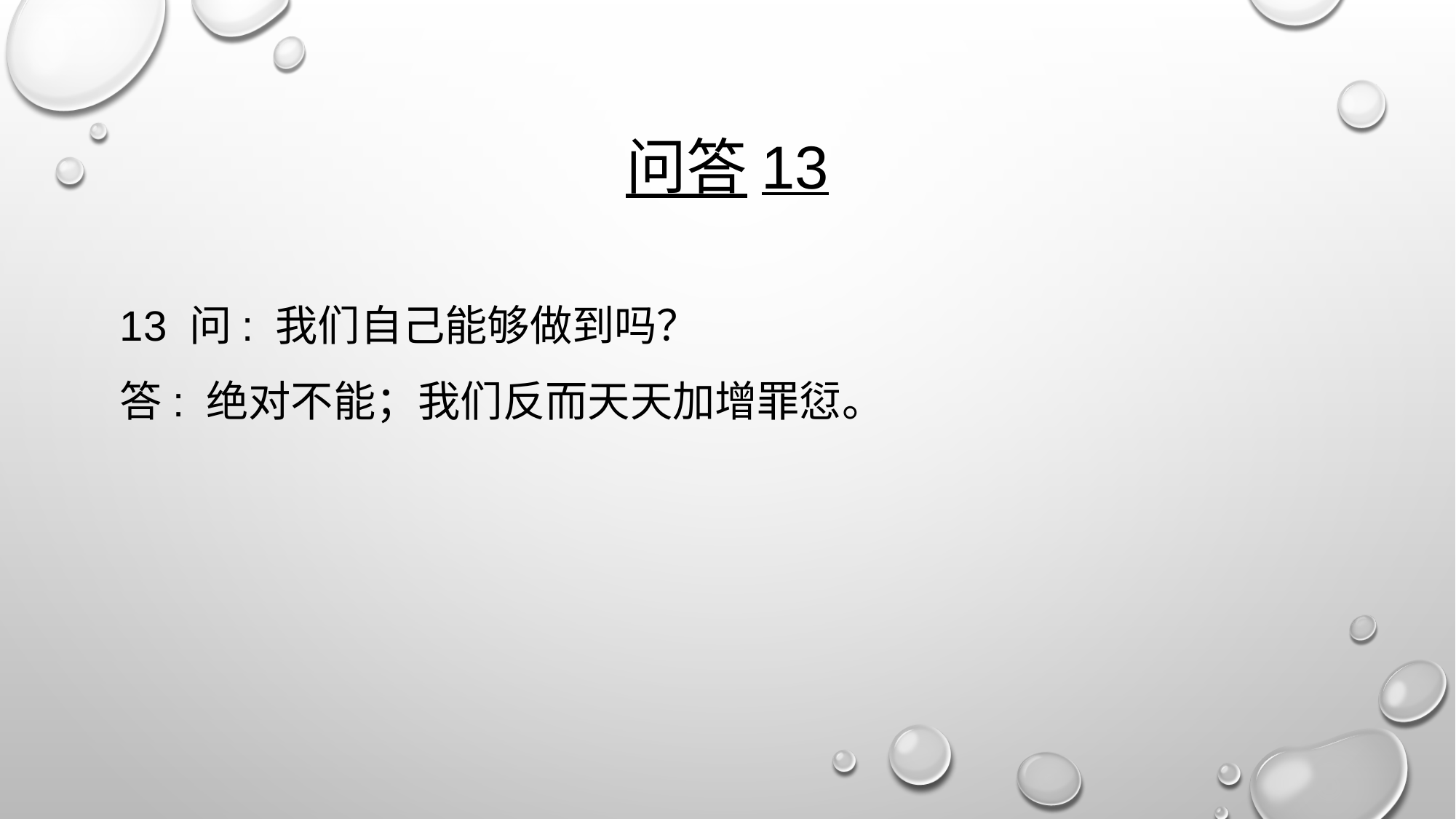

# 问答13
13 问: 我们自己能够做到吗？
答: 绝对不能；我们反而天天加增罪愆。